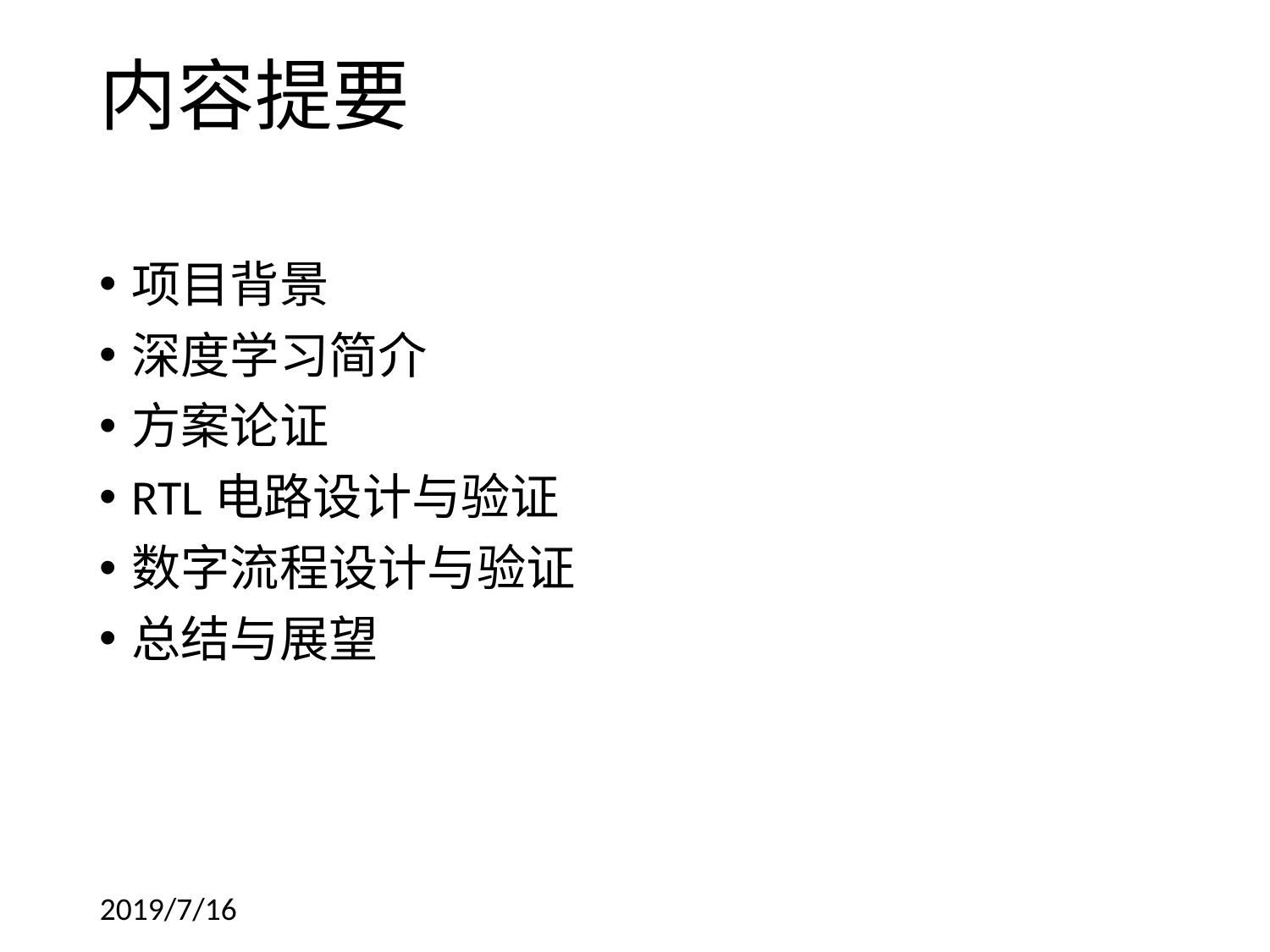

# 内容提要
项目背景
深度学习简介
方案论证
RTL电路设计与验证
数字流程设计与验证
总结与展望

2019/7/16
SCE2019
4